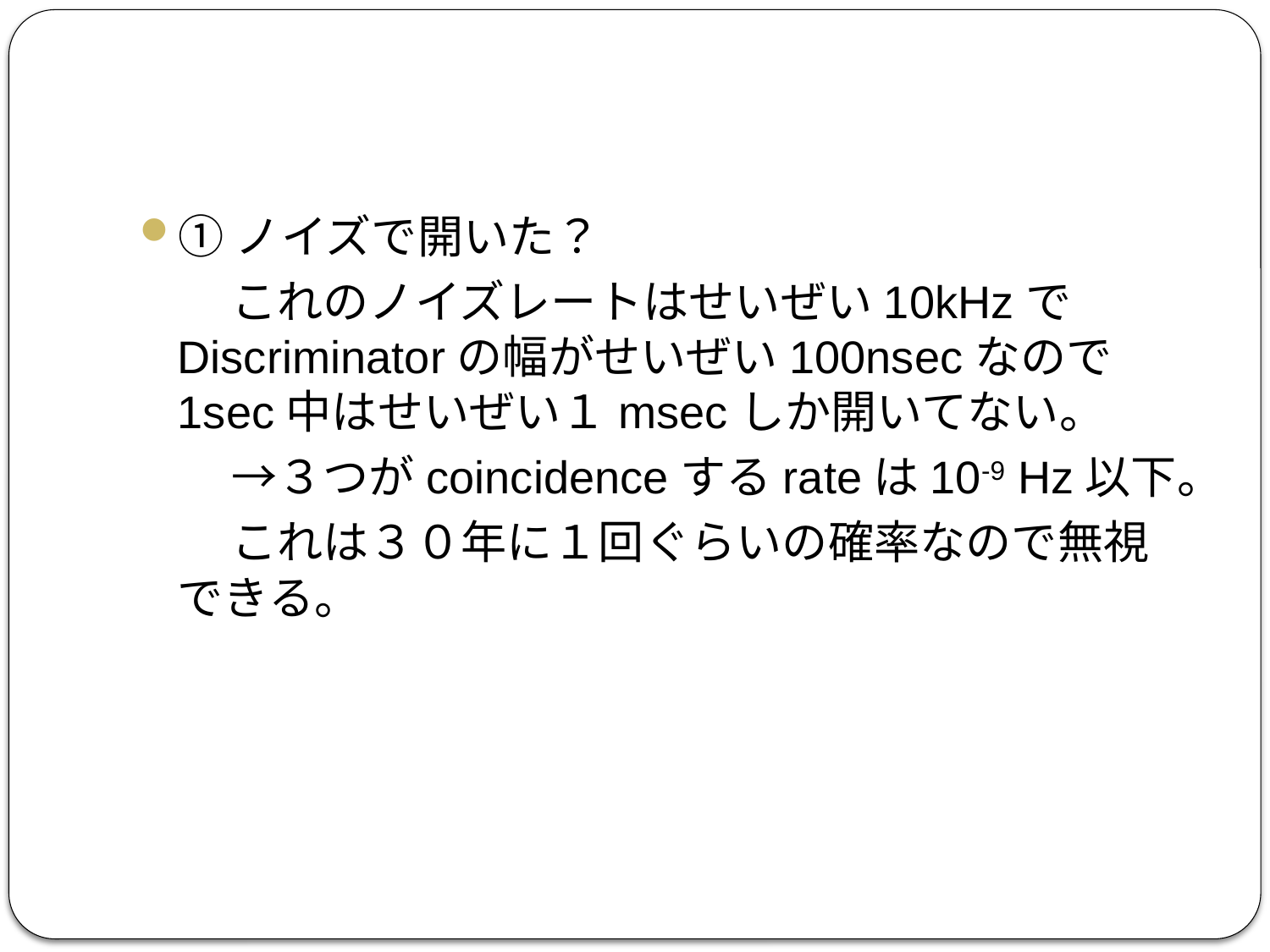

①ノイズで開いた？
　　これのノイズレートはせいぜい10kHzでDiscriminatorの幅がせいぜい100nsecなので1sec中はせいぜい１msecしか開いてない。
　　→３つがcoincidenceするrateは10-9 Hz以下。
　　これは３０年に１回ぐらいの確率なので無視できる。